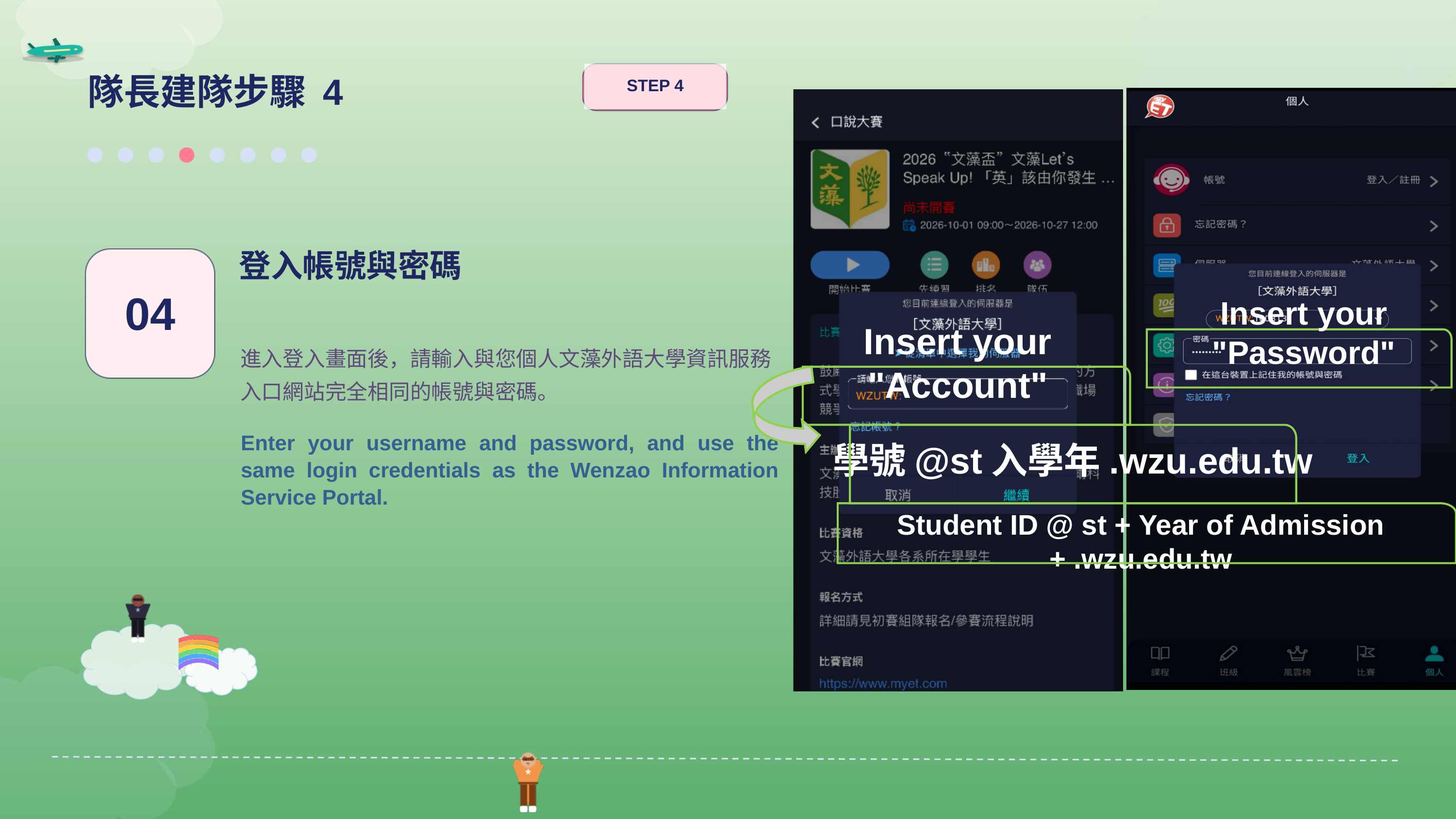

隊長建隊步驟 4

STEP 4

登入帳號與密碼

04

Insert your "Password"

進入登入畫面後，請輸入與您個人文藻外語大學資訊服務入口網站完全相同的帳號與密碼。

Insert your "Account"

Enter your username and password, and use the same login credentials as the Wenzao Information Service Portal.

學號@st入學年.wzu.edu.tw

Student ID @ st + Year of Admission + .wzu.edu.tw